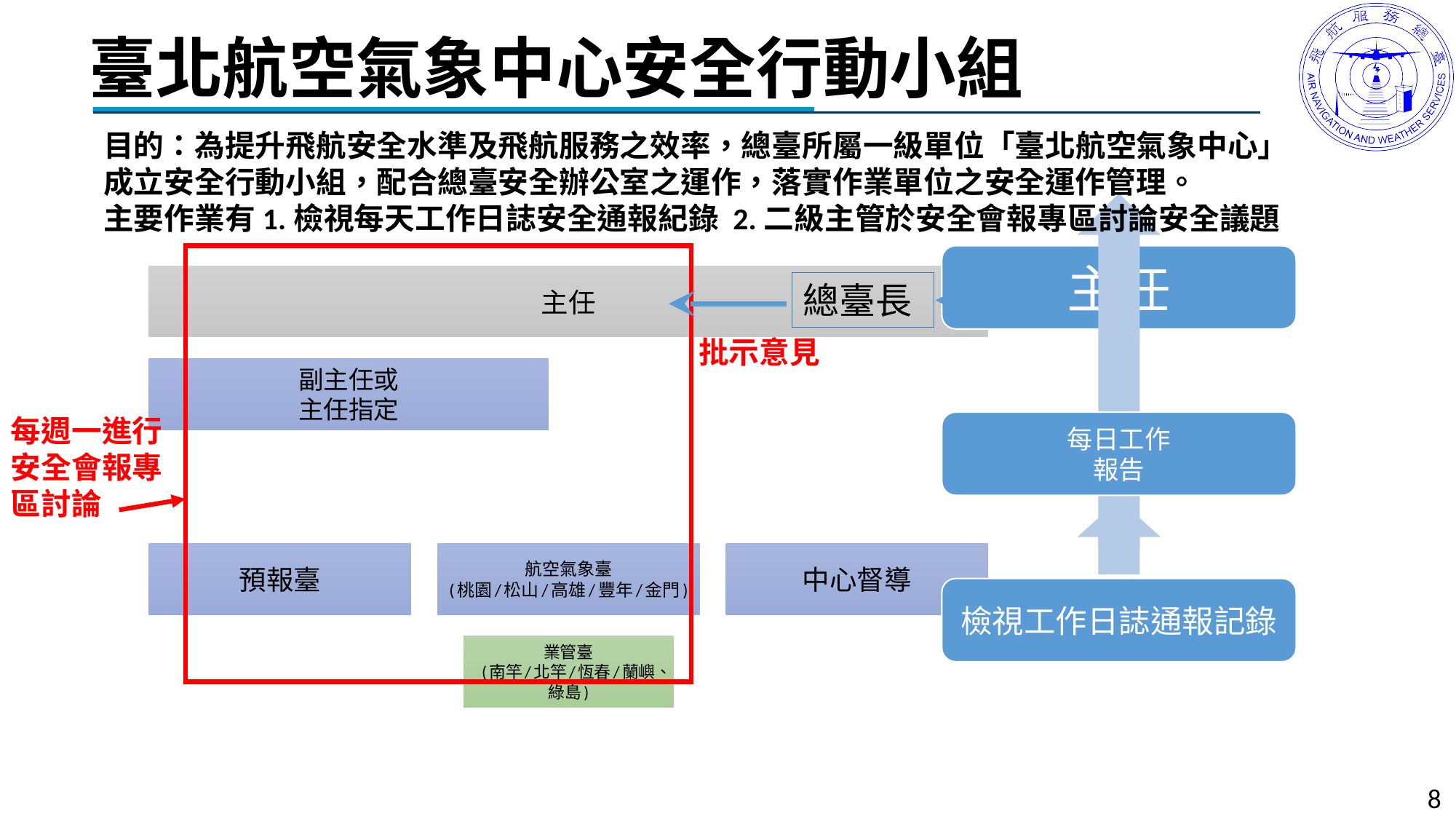

# 臺北航空氣象中心安全行動小組
目的：為提升飛航安全水準及飛航服務之效率，總臺所屬一級單位「臺北航空氣象中心」成立安全行動小組，配合總臺安全辦公室之運作，落實作業單位之安全運作管理。
主要作業有1.檢視每天工作日誌安全通報紀錄 2.二級主管於安全會報專區討論安全議題

主任
每日工作
報告
檢視工作日誌通報記錄
主任
副主任或
主任指定
預報臺
航空氣象臺
(桃園/松山/高雄/豐年/金門)
中心督導
業管臺
(南竿/北竿/恆春/蘭嶼、綠島)
總臺長
批示意見
每週一進行
安全會報專區討論
8